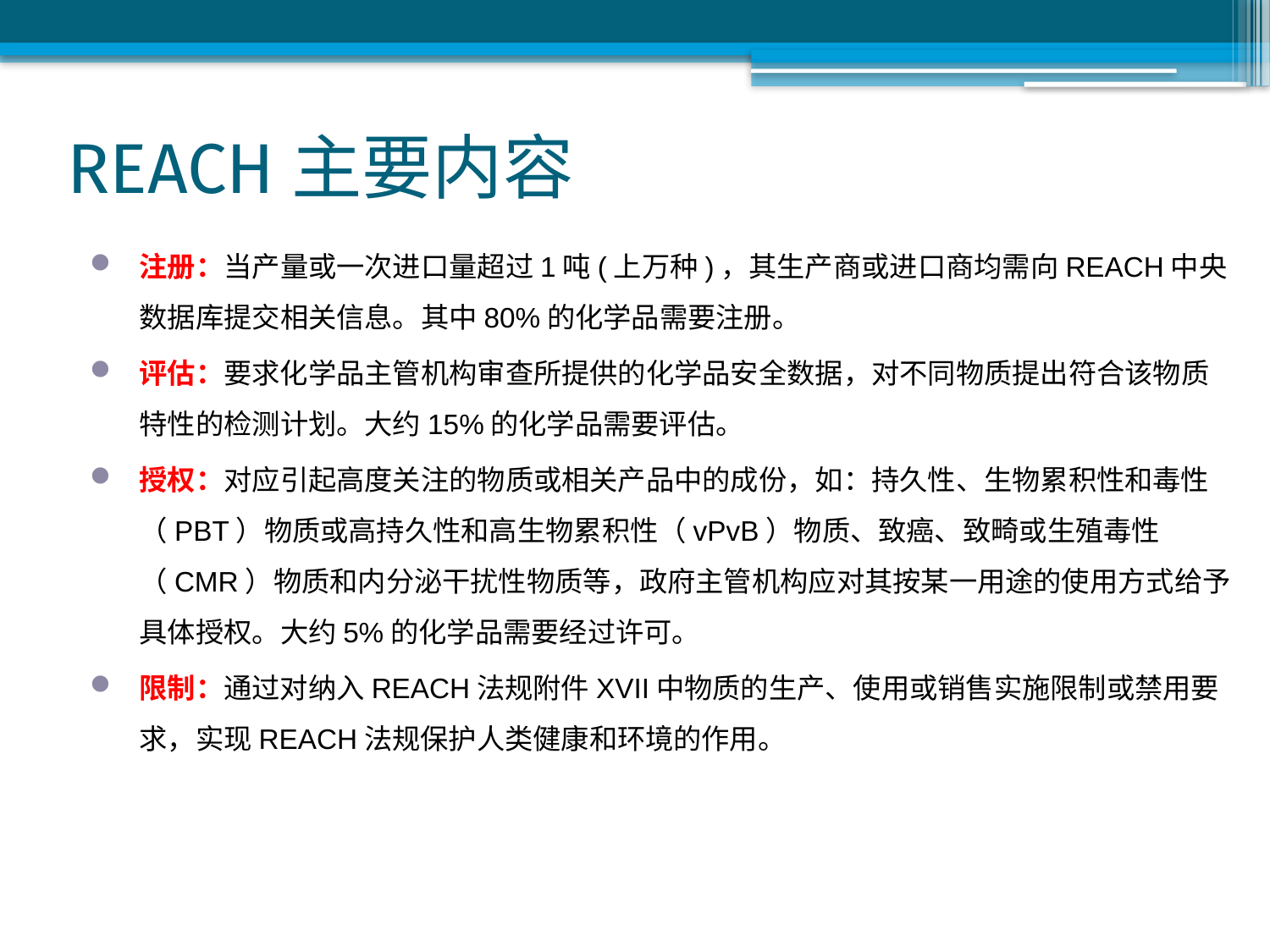

# REACH主要内容
注册：当产量或一次进口量超过1吨(上万种)，其生产商或进口商均需向REACH中央数据库提交相关信息。其中80%的化学品需要注册。
评估：要求化学品主管机构审查所提供的化学品安全数据，对不同物质提出符合该物质特性的检测计划。大约15%的化学品需要评估。
授权：对应引起高度关注的物质或相关产品中的成份，如：持久性、生物累积性和毒性（PBT）物质或高持久性和高生物累积性（vPvB）物质、致癌、致畸或生殖毒性 （CMR）物质和内分泌干扰性物质等，政府主管机构应对其按某一用途的使用方式给予具体授权。大约5%的化学品需要经过许可。
限制：通过对纳入REACH法规附件XVII中物质的生产、使用或销售实施限制或禁用要求，实现REACH法规保护人类健康和环境的作用。